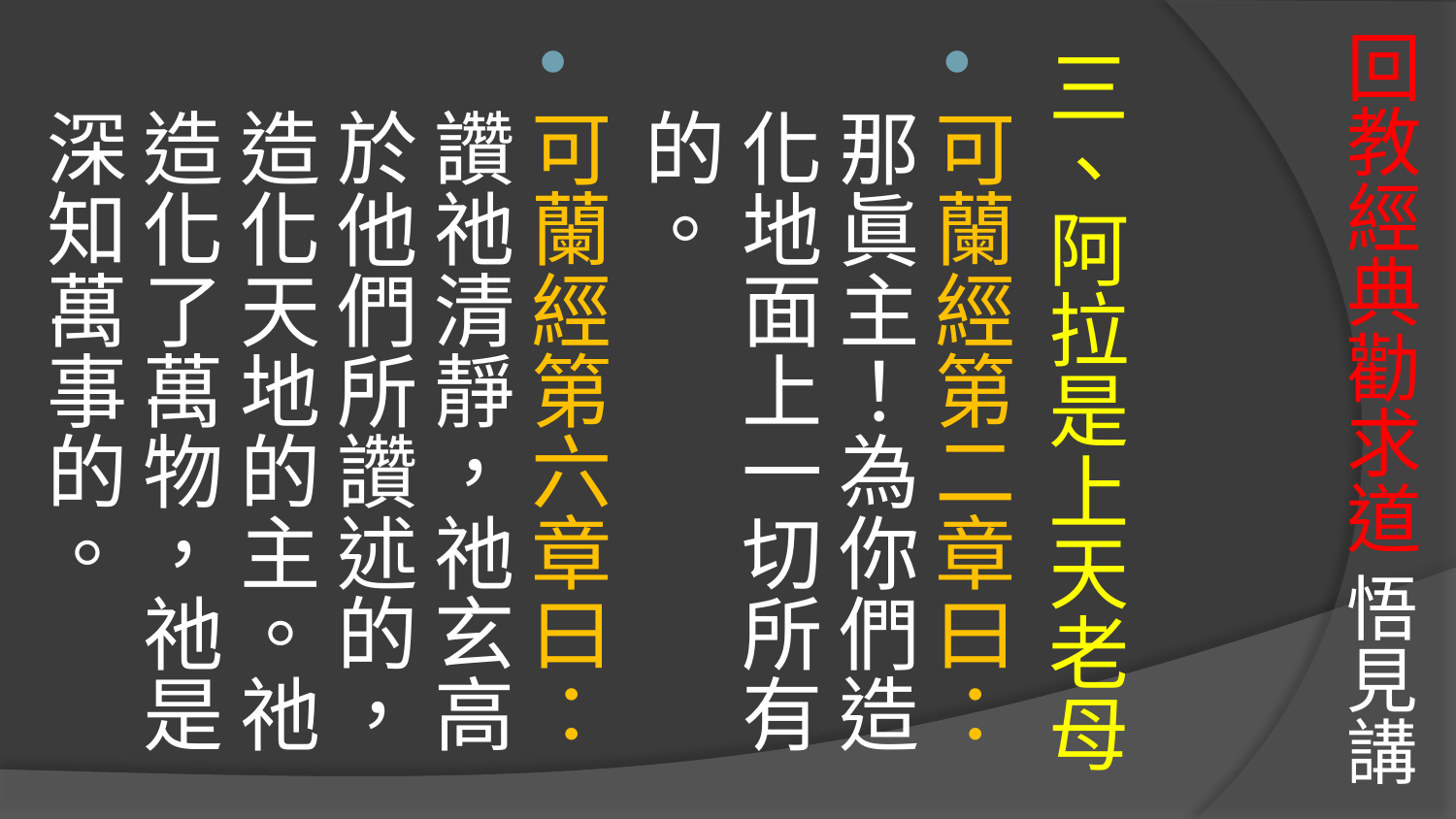

# 回教經典勸求道 悟見講
三、阿拉是上天老母
可蘭經第二章曰：那眞主！為你們造化地面上一切所有的。
可蘭經第六章曰：讚祂清靜，祂玄高於他們所讚述的，造化天地的主。祂造化了萬物，祂是深知萬事的。